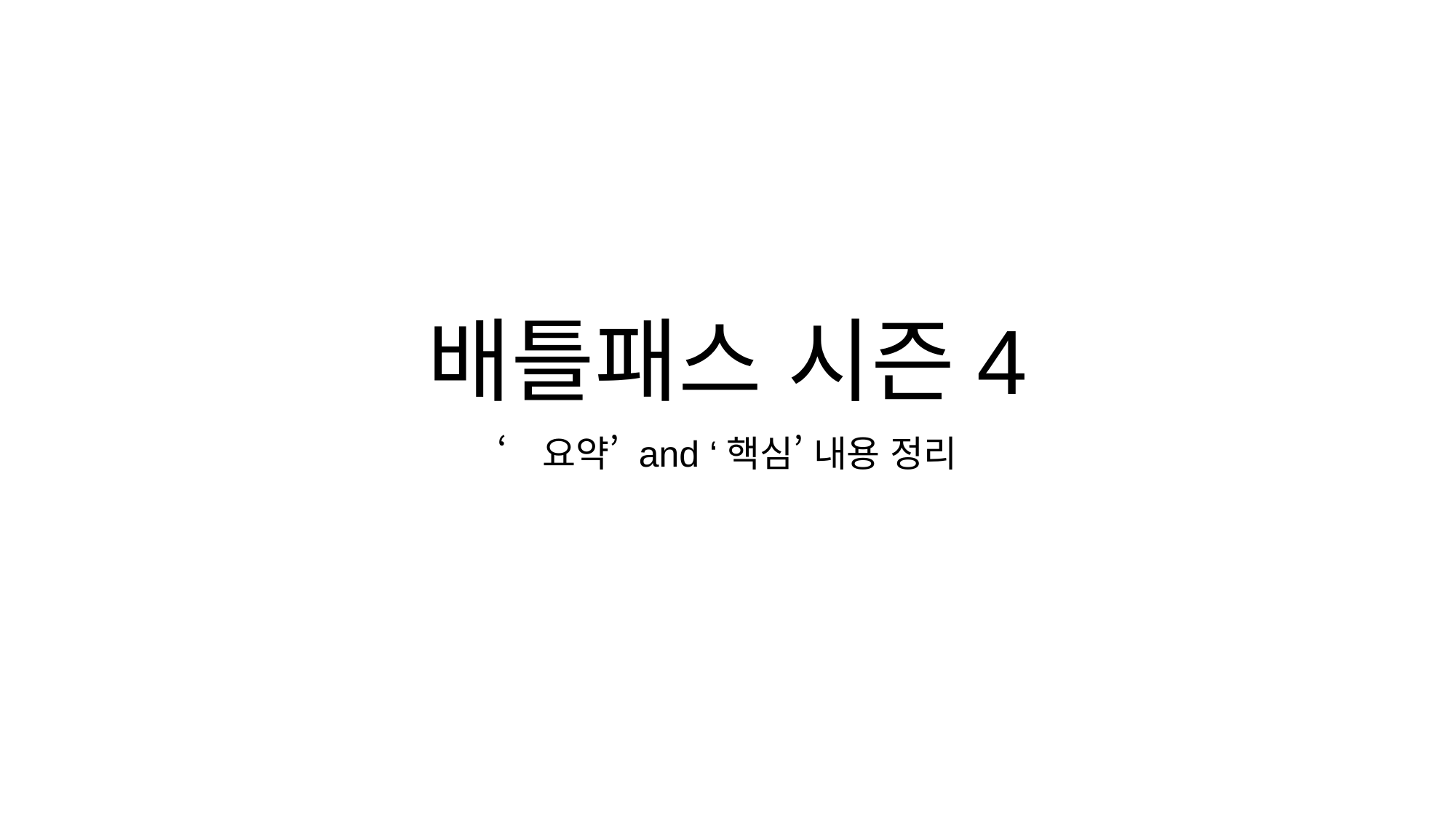

# 배틀패스 시즌4
‘요약’ and ‘핵심’ 내용 정리